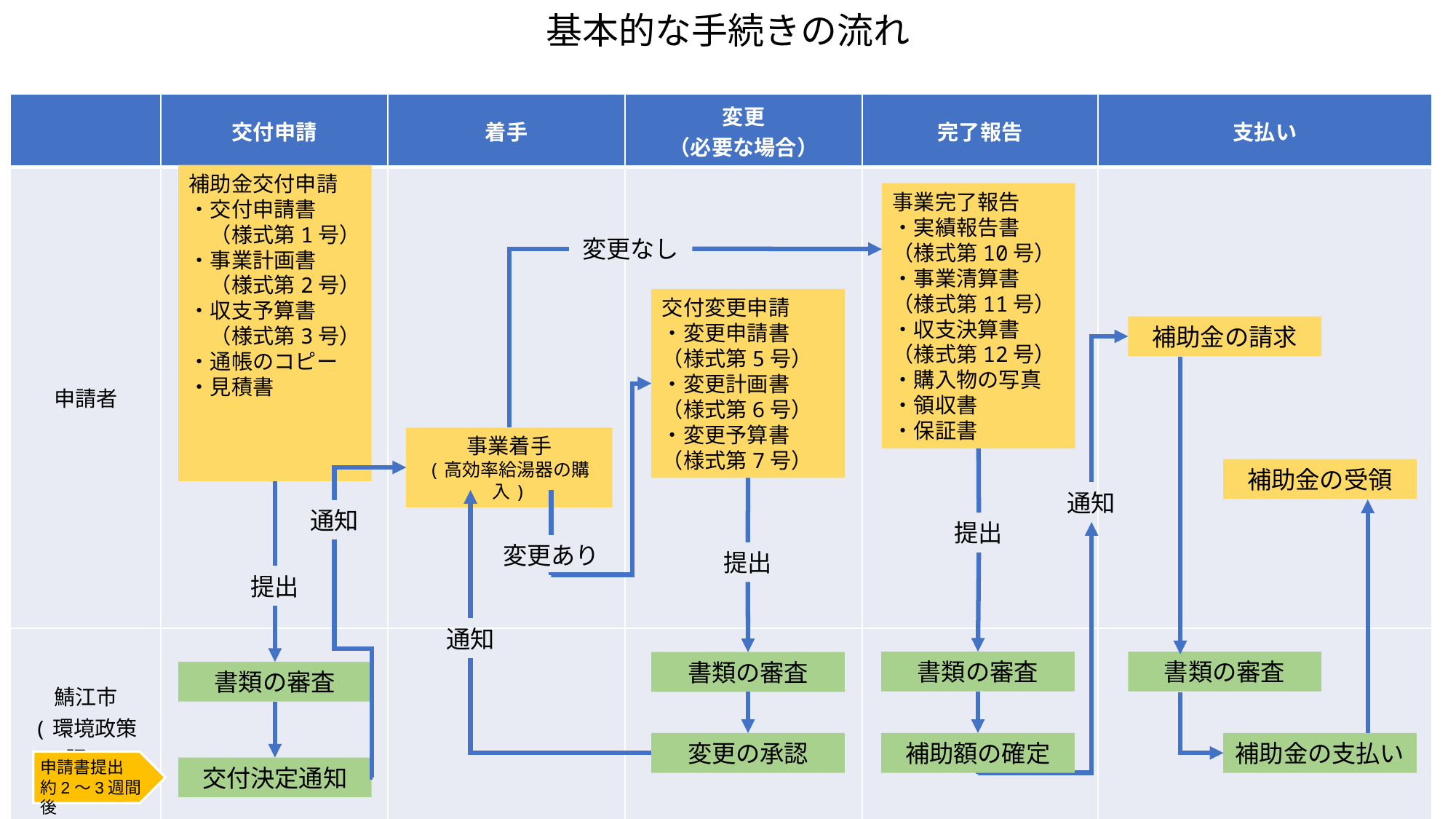

基本的な手続きの流れ
|  | 交付申請 | 着手 | 変更 （必要な場合） | 完了報告 | 支払い |
| --- | --- | --- | --- | --- | --- |
| 申請者 |  |  |  |  |  |
| 鯖江市 (環境政策課) |  |  |  |  |  |
補助金交付申請
・交付申請書
　（様式第1号）
・事業計画書
　（様式第2号）
・収支予算書
　（様式第3号）
・通帳のコピー
・見積書
事業完了報告
・実績報告書
（様式第10号）
・事業清算書
（様式第11号）
・収支決算書
（様式第12号）
・購入物の写真
・領収書
・保証書
変更なし
交付変更申請
・変更申請書
（様式第5号）
・変更計画書
（様式第6号）
・変更予算書
（様式第7号）
補助金の請求
事業着手
(高効率給湯器の購入)
補助金の受領
通知
通知
提出
変更あり
提出
提出
通知
書類の審査
書類の審査
書類の審査
書類の審査
変更の承認
補助額の確定
補助金の支払い
申請書提出
約2～3週間後

交付決定通知